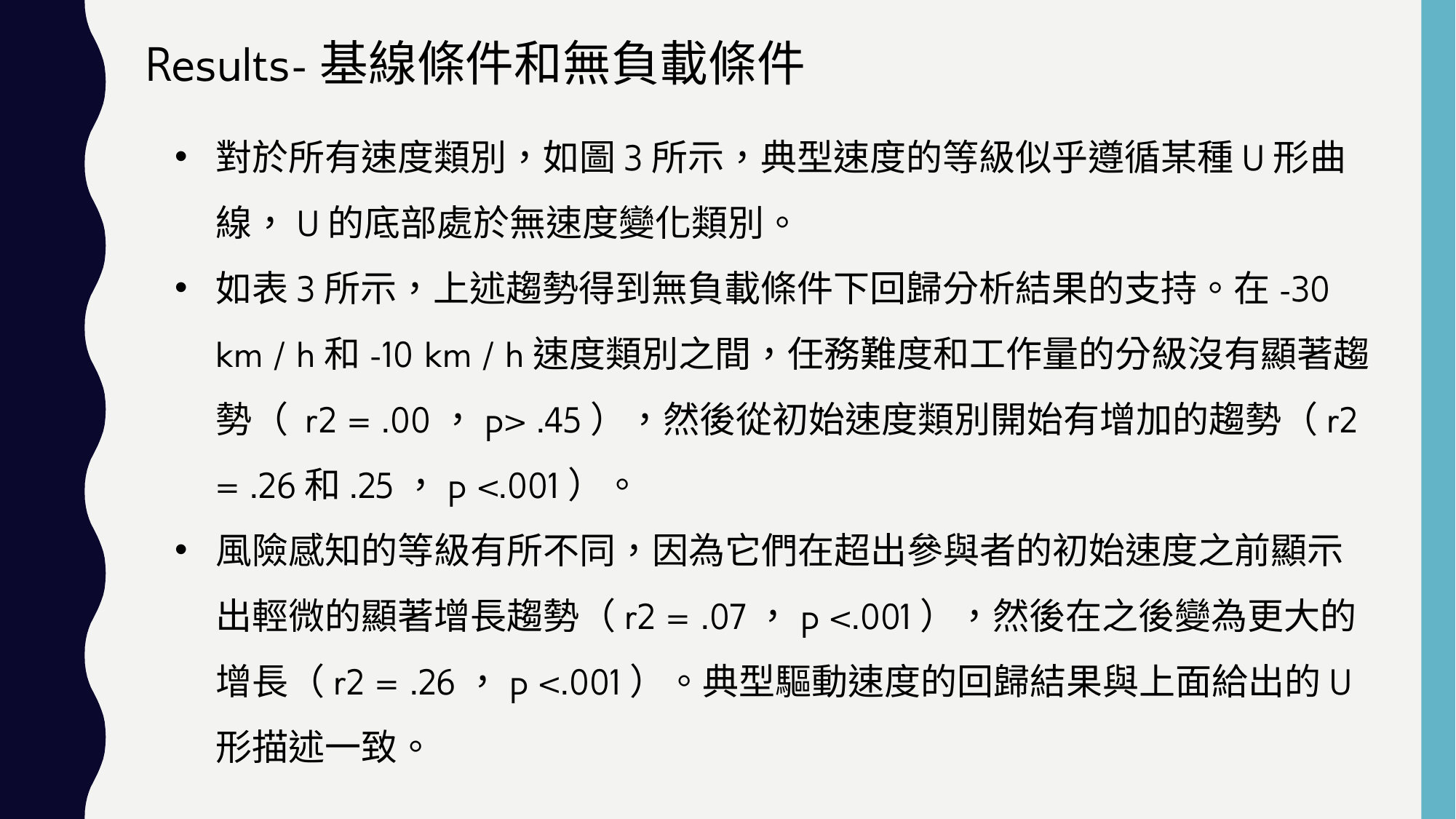

Results-基線條件和無負載條件
對於所有速度類別，如圖3所示，典型速度的等級似乎遵循某種U形曲線，U的底部處於無速度變化類別。
如表3所示，上述趨勢得到無負載條件下回歸分析結果的支持。在-30 km / h和-10 km / h速度類別之間，任務難度和工作量的分級沒有顯著趨勢（ r2 = .00，p> .45），然後從初始速度類別開始有增加的趨勢（r2 = .26和.25，p <.001）。
風險感知的等級有所不同，因為它們在超出參與者的初始速度之前顯示出輕微的顯著增長趨勢（r2 = .07，p <.001），然後在之後變為更大的增長（r2 = .26，p <.001）。典型驅動速度的回歸結果與上面給出的U形描述一致。